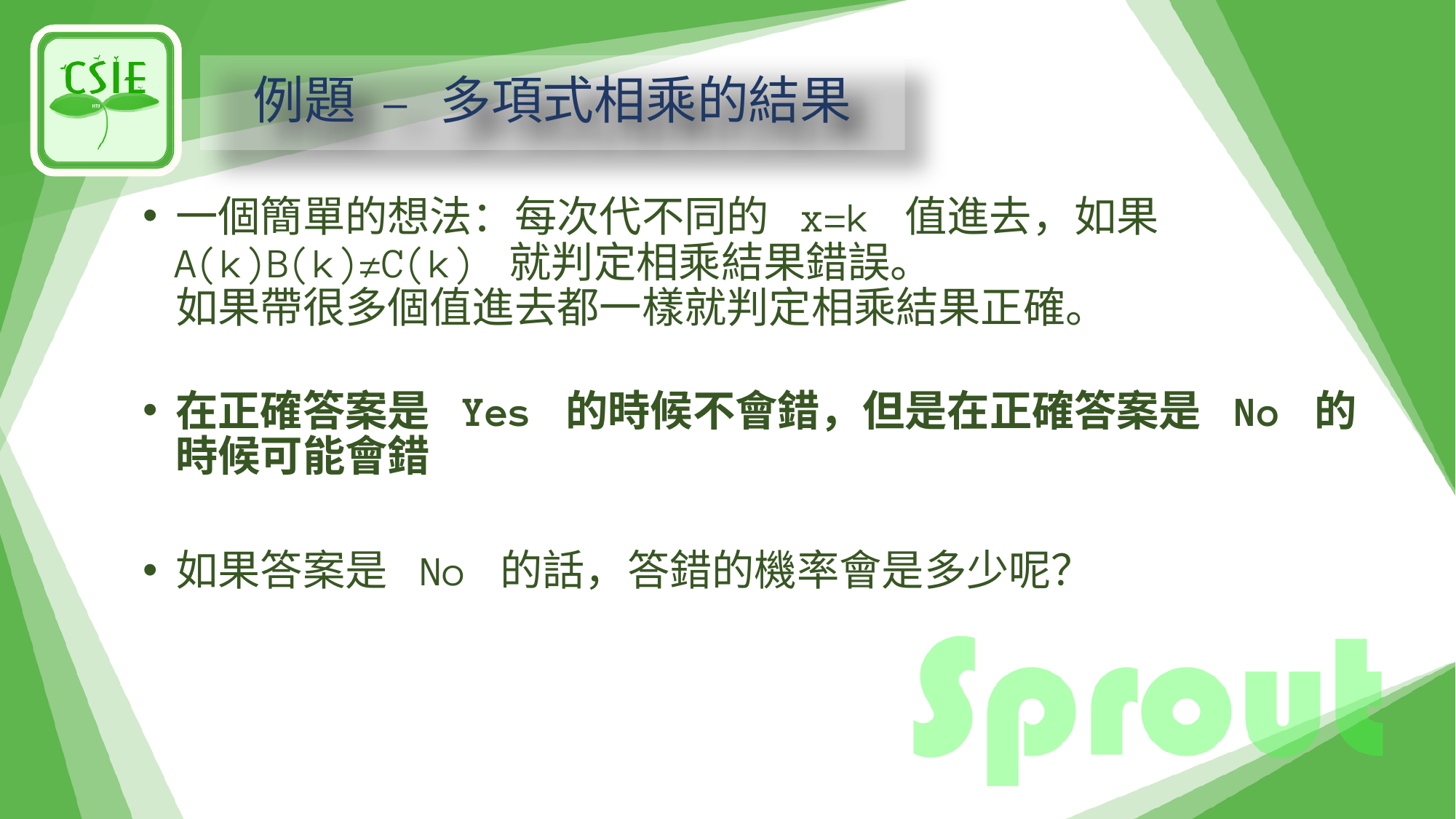

# 例題 – 多項式相乘的結果
一個簡單的想法：每次代不同的 x=k 值進去，如果
A(k)B(k)≠C(k) 就判定相乘結果錯誤。
如果帶很多個值進去都一樣就判定相乘結果正確。

在正確答案是 Yes 的時候不會錯，但是在正確答案是 No 的時候可能會錯

如果答案是 No 的話，答錯的機率會是多少呢？